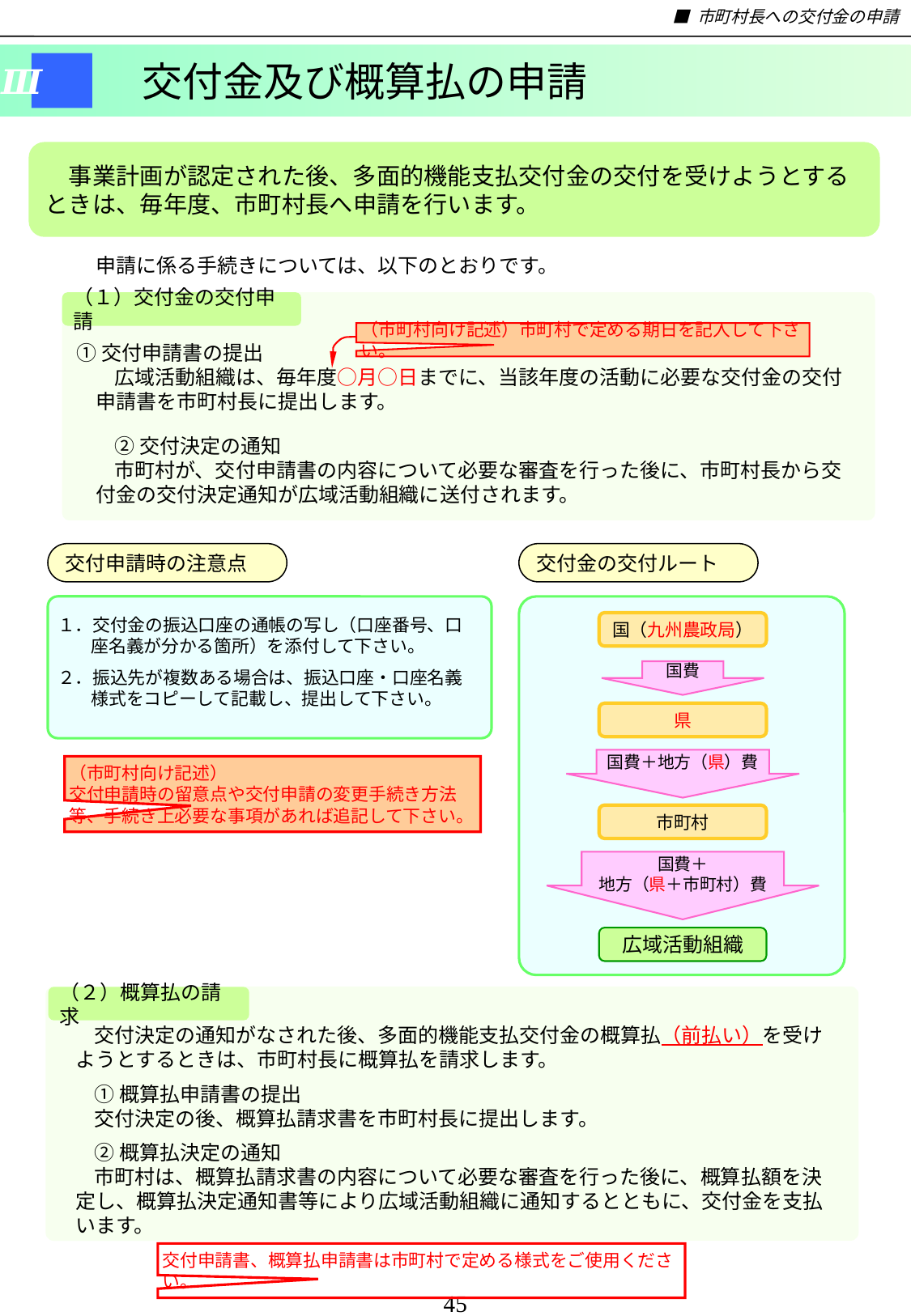

■ 市町村長への交付金の申請

　　　 交付金及び概算払の申請
Ⅲ
　事業計画が認定された後、多面的機能支払交付金の交付を受けようとするときは、毎年度、市町村長へ申請を行います。
申請に係る手続きについては、以下のとおりです。

（１）交付金の交付申請
（市町村向け記述）市町村で定める期日を記入して下さい。

①交付申請書の提出
広域活動組織は、毎年度○月○日までに、当該年度の活動に必要な交付金の交付申請書を市町村長に提出します。
②交付決定の通知
市町村が、交付申請書の内容について必要な審査を行った後に、市町村長から交付金の交付決定通知が広域活動組織に送付されます。
交付申請時の注意点
交付金の交付ルート

国（九州農政局）
１．交付金の振込口座の通帳の写し（口座番号、口座名義が分かる箇所）を添付して下さい。
２．振込先が複数ある場合は、振込口座・口座名義様式をコピーして記載し、提出して下さい。

国費

県
↓R1 記載内容

国費＋地方（県）費
（市町村向け記述）
交付申請時の留意点や交付申請の変更手続き方法等、手続き上必要な事項があれば追記して下さい。
市町村
１．交付金の振込口座の通帳の写し（口座番号、口座名義が分かる箇所）を添付して下さい。
２．振込先が複数ある場合は、振込口座・口座名義様式をコピーして記載し、提出して下さい。
３．組織の広域化・体制強化に係る支援を受ける場合は、広域協定の認定書の写しや登記事項証明書の写しを提出して下さい。（提出は、事業計画の認定申請時や実施状況報告時でも可。）

国費＋
地方（県＋市町村）費
広域活動組織

（２）概算払の請求
交付決定の通知がなされた後、多面的機能支払交付金の概算払（前払い）を受けようとするときは、市町村長に概算払を請求します。
①概算払申請書の提出
交付決定の後、概算払請求書を市町村長に提出します。
②概算払決定の通知
市町村は、概算払請求書の内容について必要な審査を行った後に、概算払額を決定し、概算払決定通知書等により広域活動組織に通知するとともに、交付金を支払います。
交付申請書、概算払申請書は市町村で定める様式をご使用ください。
45